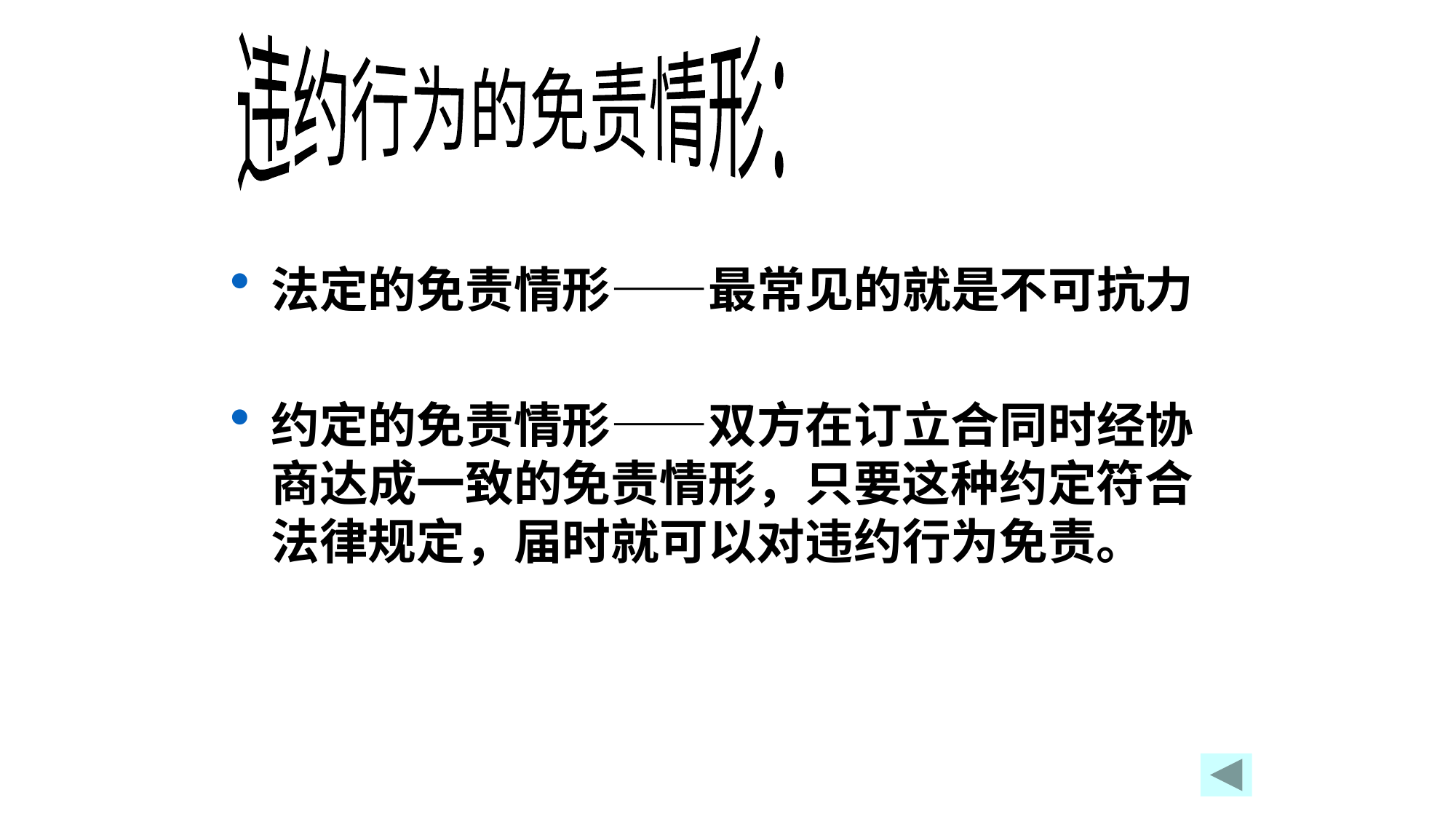

违约行为的免责情形：
法定的免责情形——最常见的就是不可抗力

约定的免责情形——双方在订立合同时经协商达成一致的免责情形，只要这种约定符合法律规定，届时就可以对违约行为免责。